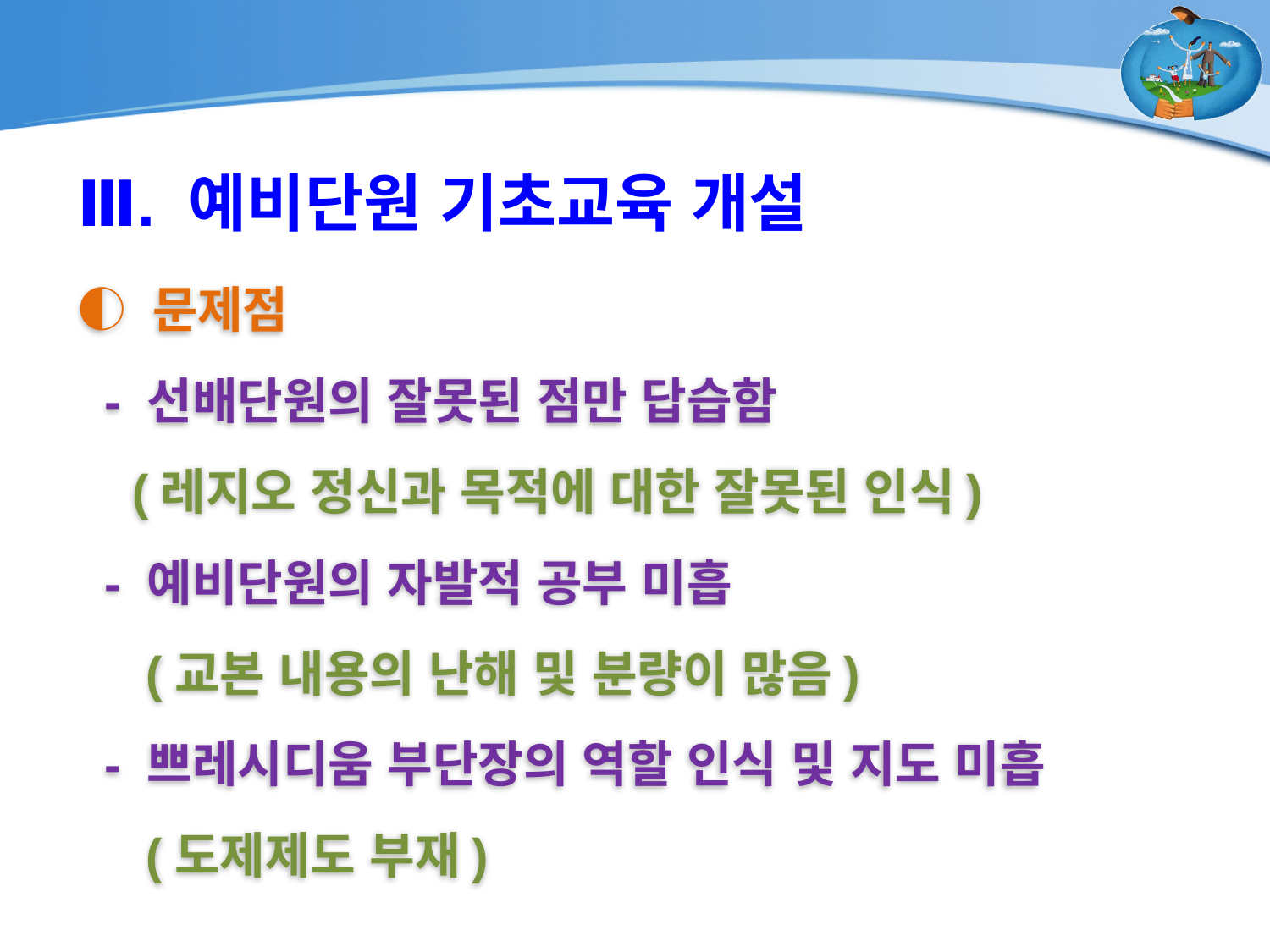

Ⅲ. 예비단원 기초교육 개설
◐ 문제점
  - 선배단원의 잘못된 점만 답습함
    (레지오 정신과 목적에 대한 잘못된 인식)
  - 예비단원의 자발적 공부 미흡
     (교본 내용의 난해 및 분량이 많음)
  - 쁘레시디움 부단장의 역할 인식 및 지도 미흡
     (도제제도 부재)